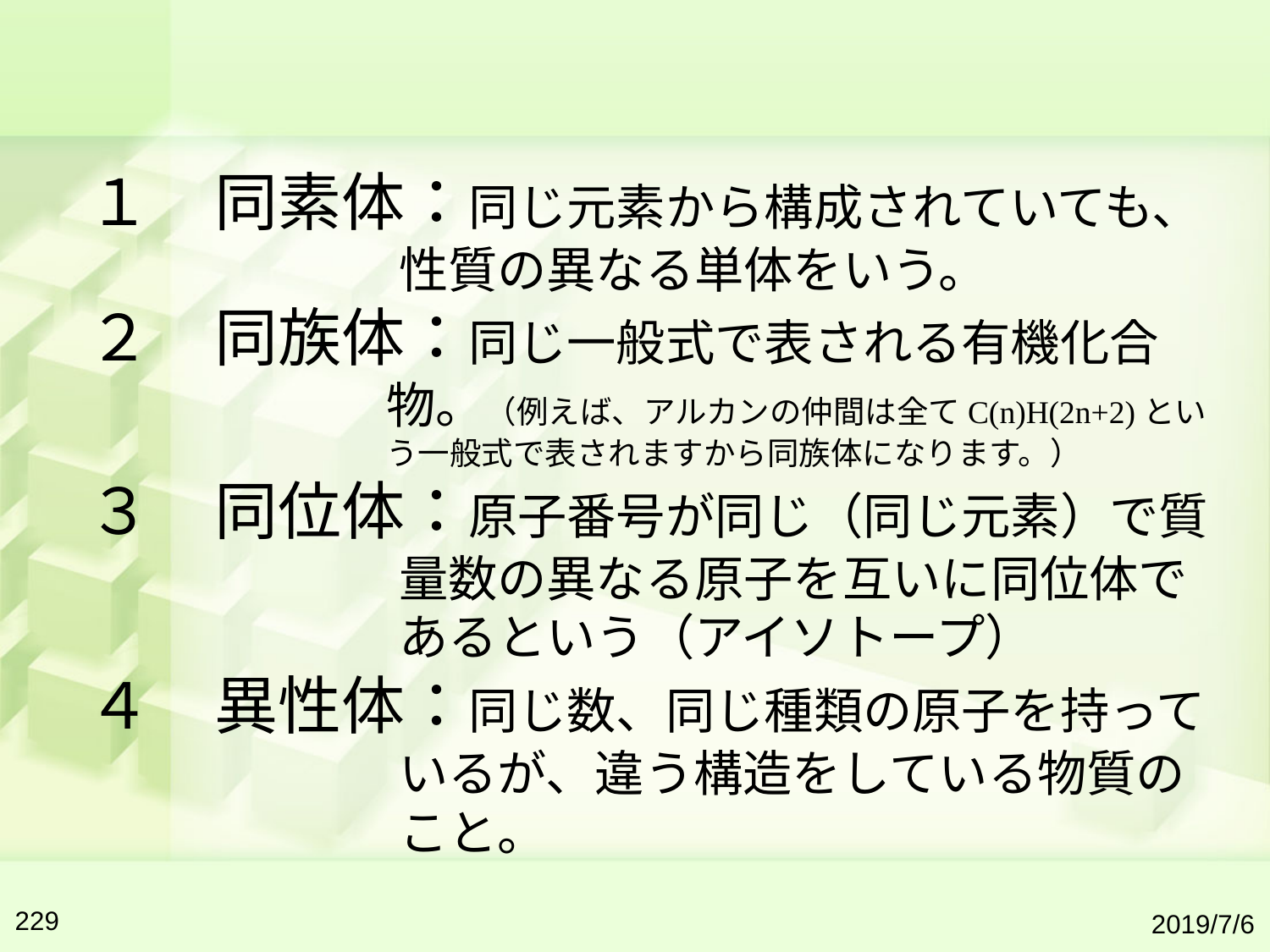

１　同素体：同じ元素から構成されていても、性質の異なる単体をいう。
２　同族体：同じ一般式で表される有機化合物。（例えば、アルカンの仲間は全てC(n)H(2n+2)という一般式で表されますから同族体になります。）
３　同位体：原子番号が同じ（同じ元素）で質量数の異なる原子を互いに同位体であるという（アイソトープ）
４　異性体：同じ数、同じ種類の原子を持っているが、違う構造をしている物質のこと。
229
2019/7/6